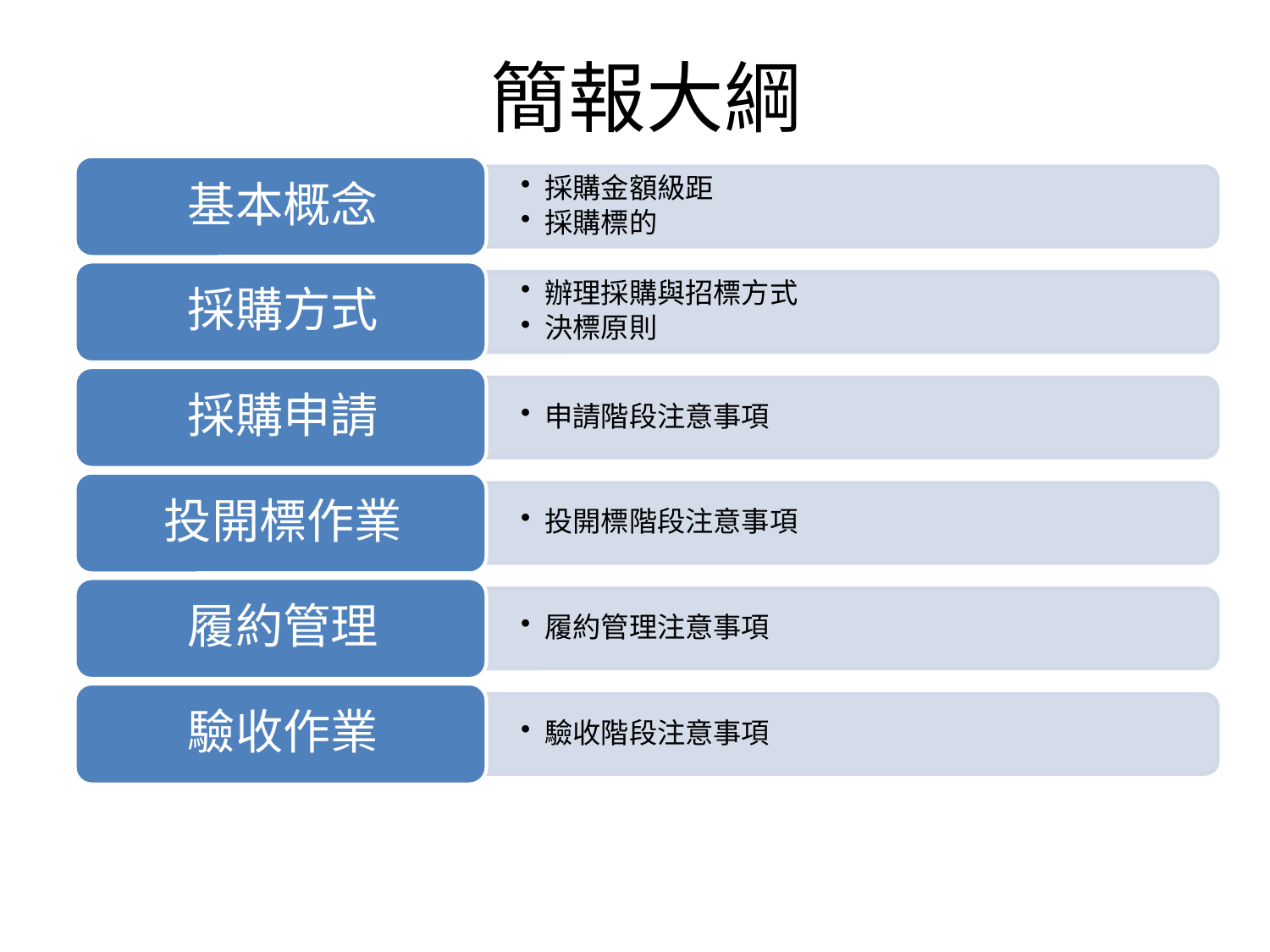

# 簡報大綱
採購金額級距
採購標的
基本概念
辦理採購與招標方式
決標原則
採購方式
申請階段注意事項
採購申請
投開標階段注意事項
投開標作業
履約管理注意事項
履約管理
驗收階段注意事項
驗收作業